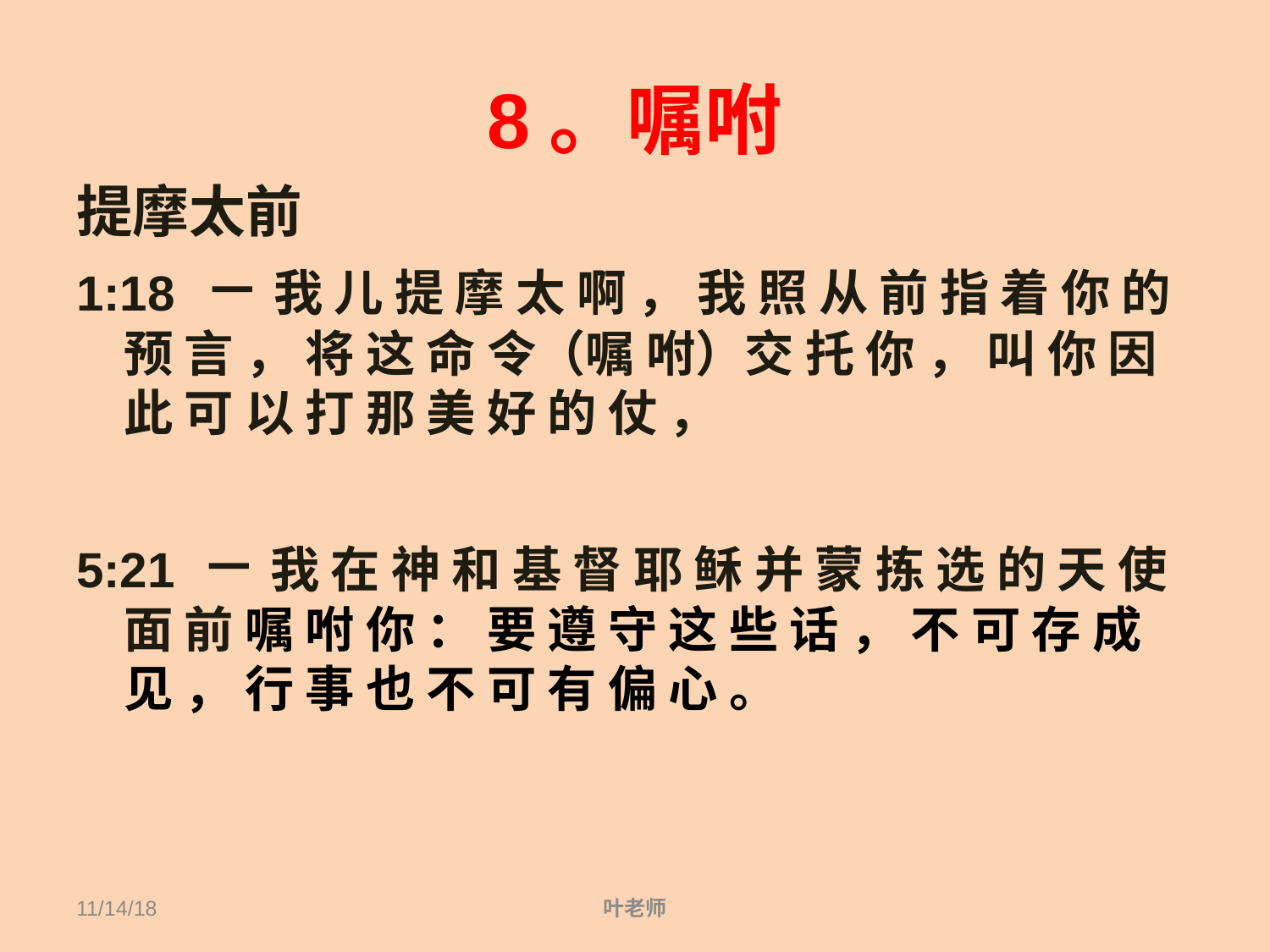

# 8。嘱咐
提摩太前
1:18 － 我 儿 提 摩 太 啊 ， 我 照 从 前 指 着 你 的 预 言 ， 将 这 命 令（嘱 咐）交 托 你 ， 叫 你 因 此 可 以 打 那 美 好 的 仗 ，

5:21 － 我 在 神 和 基 督 耶 稣 并 蒙 拣 选 的 天 使 面 前 嘱 咐 你 ： 要 遵 守 这 些 话 ， 不 可 存 成 见 ， 行 事 也 不 可 有 偏 心 。

11/14/18
叶老师